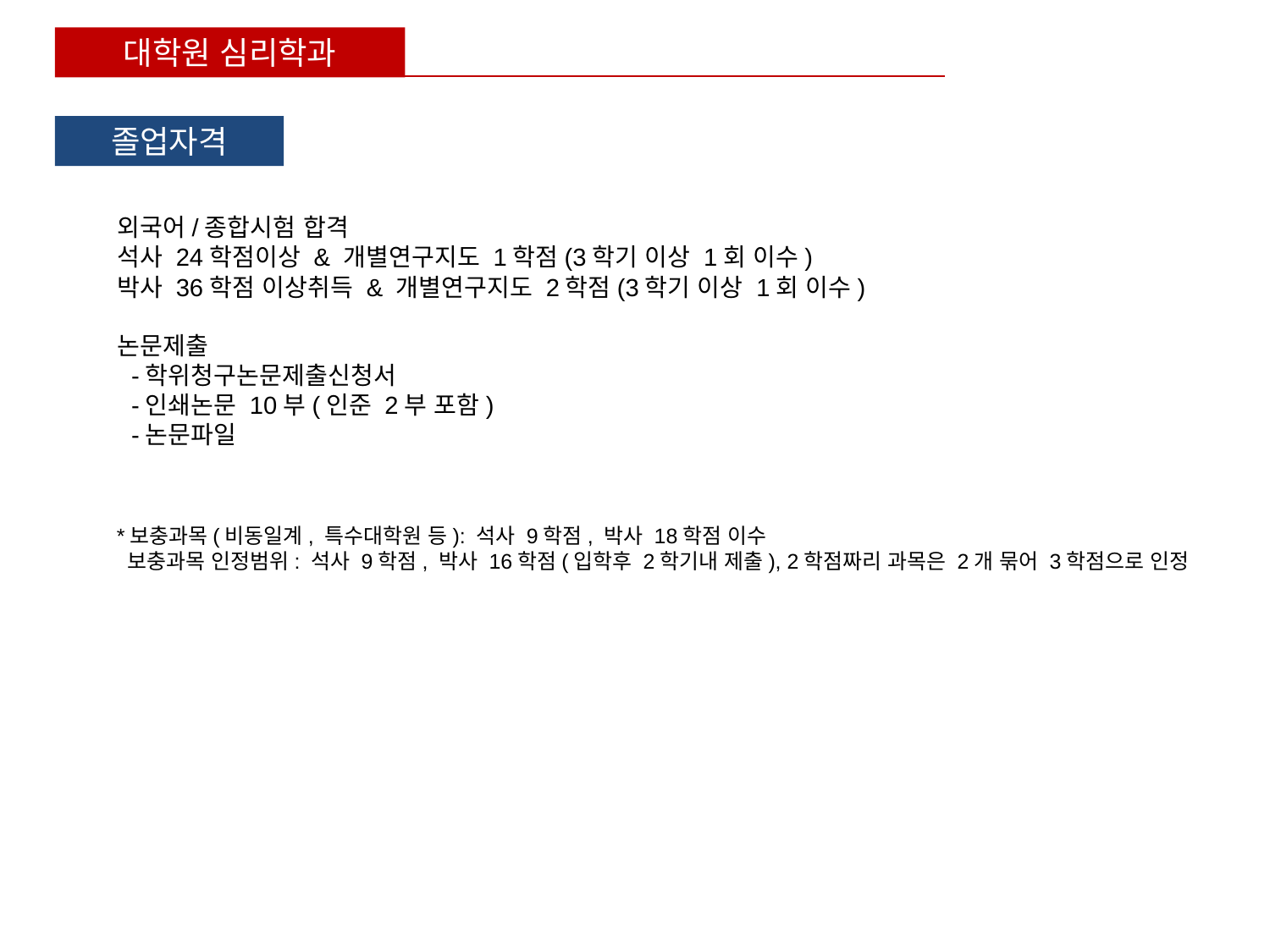

대학원 심리학과
졸업자격
외국어/종합시험 합격
석사 24학점이상 & 개별연구지도 1학점(3학기 이상 1회 이수)
박사 36학점 이상취득 & 개별연구지도 2학점(3학기 이상 1회 이수)

논문제출
  -학위청구논문제출신청서
  -인쇄논문 10부(인준 2부 포함)
  -논문파일

*보충과목(비동일계, 특수대학원 등): 석사 9학점, 박사 18학점 이수
 보충과목 인정범위: 석사 9학점, 박사 16학점(입학후 2학기내 제출), 2학점짜리 과목은 2개 묶어 3학점으로 인정